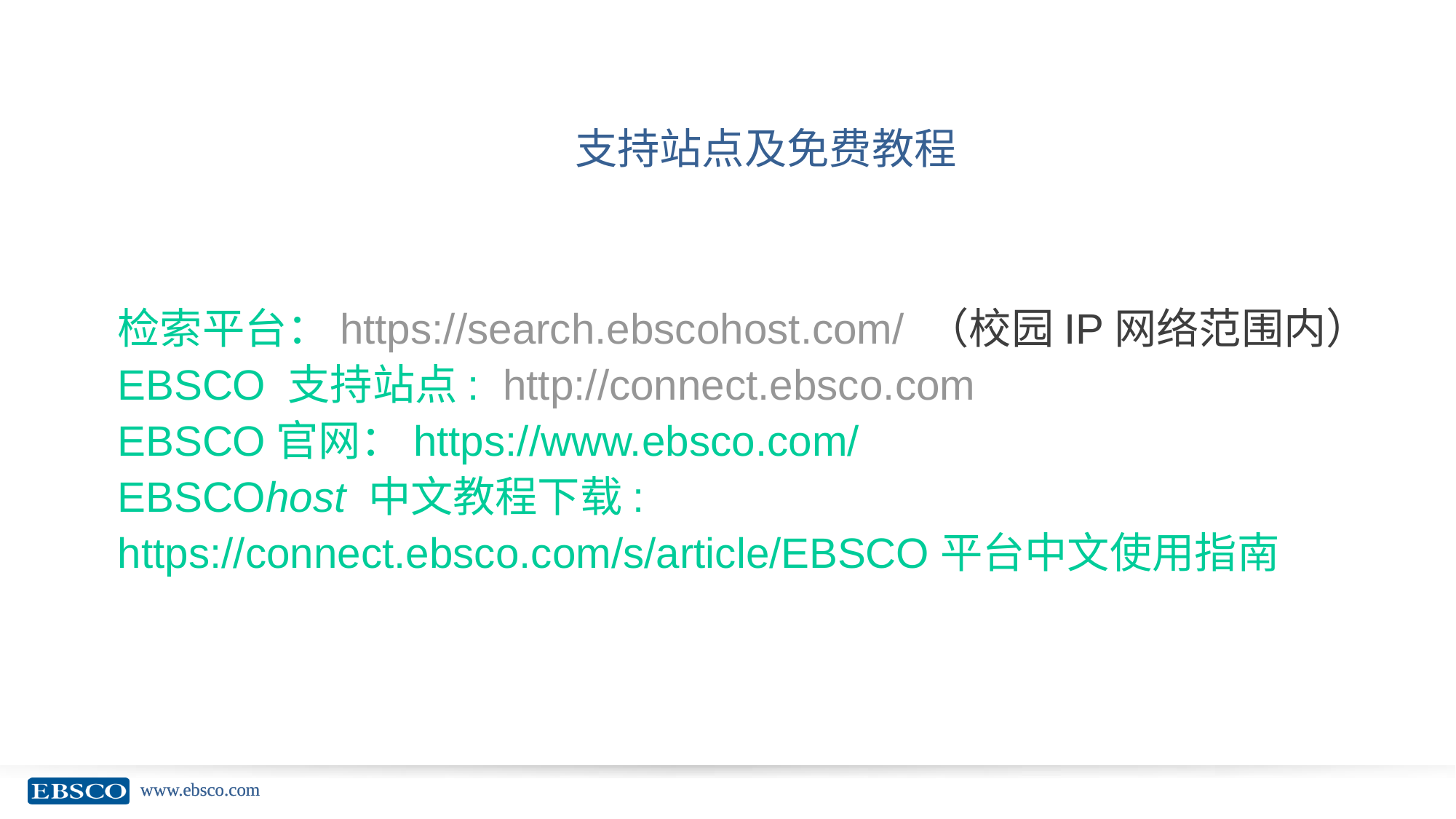

# 支持站点及免费教程
检索平台：https://search.ebscohost.com/ （校园IP网络范围内）
EBSCO 支持站点:  http://connect.ebsco.com
EBSCO官网：https://www.ebsco.com/
EBSCOhost 中文教程下载:
https://connect.ebsco.com/s/article/EBSCO平台中文使用指南